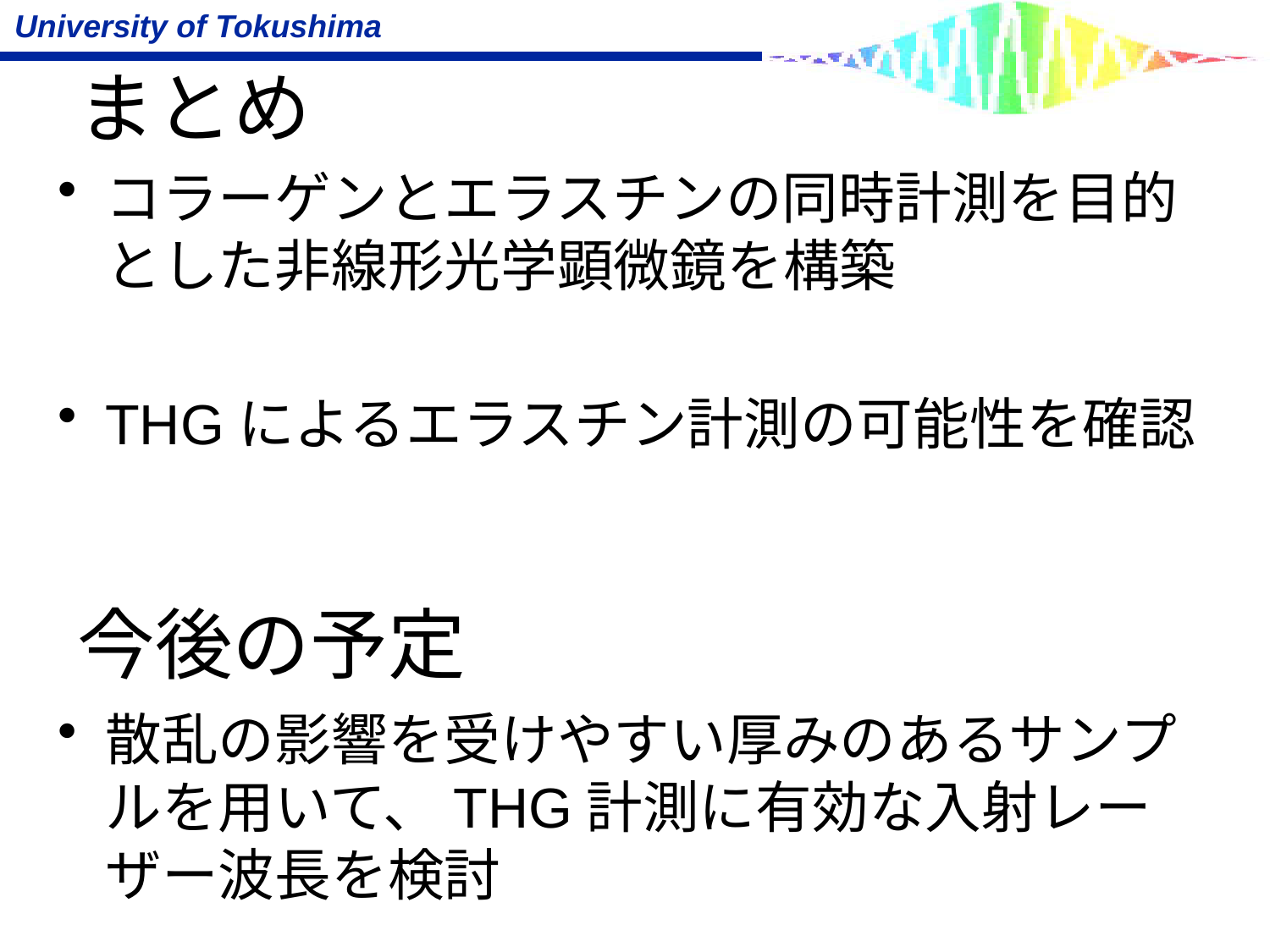

# まとめ
コラーゲンとエラスチンの同時計測を目的とした非線形光学顕微鏡を構築

THGによるエラスチン計測の可能性を確認

散乱の影響を受けやすい厚みのあるサンプルを用いて、THG計測に有効な入射レーザー波長を検討
今後の予定